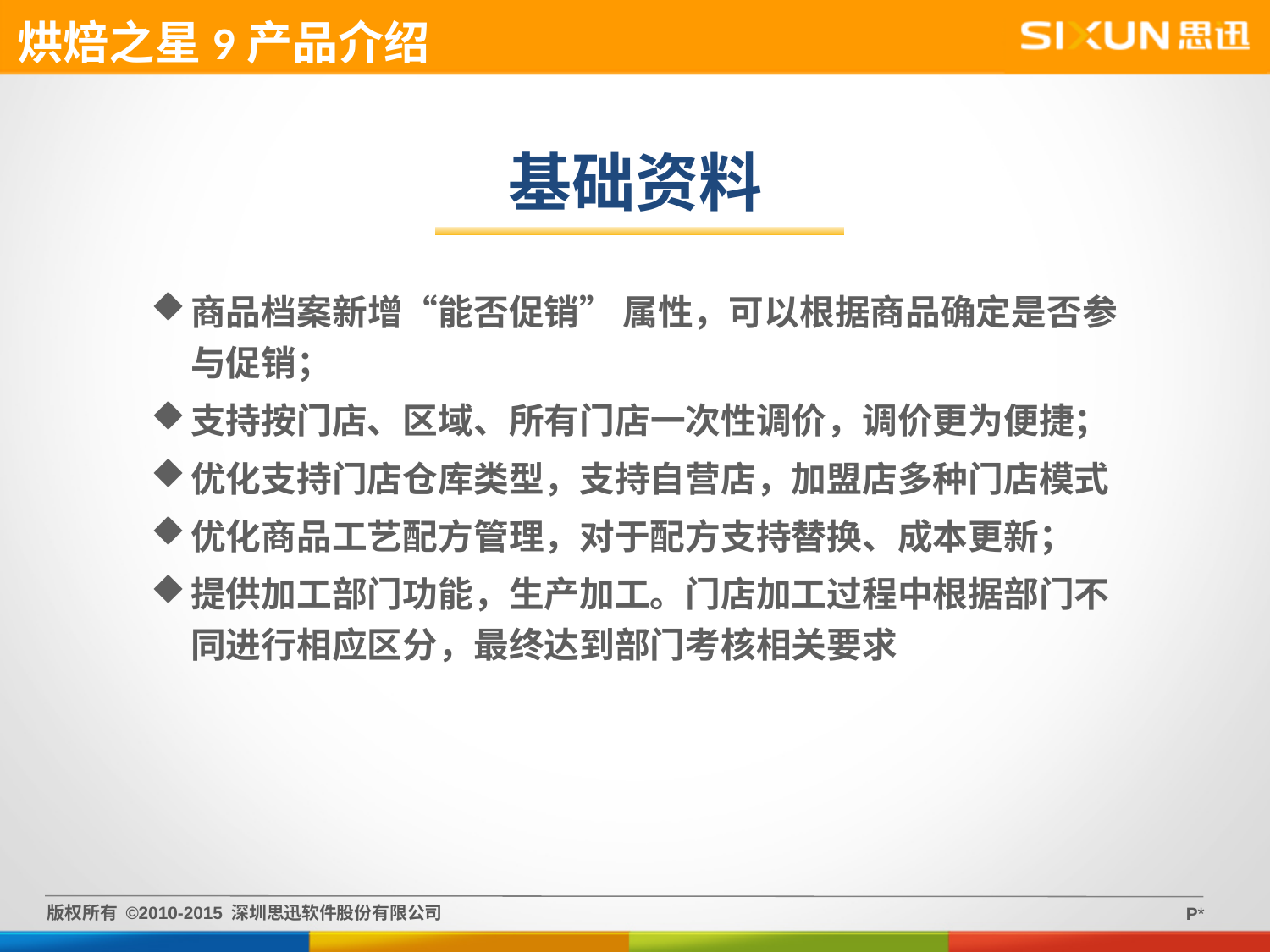

烘焙之星9产品介绍
基础资料

商品档案新增“能否促销” 属性，可以根据商品确定是否参与促销；
支持按门店、区域、所有门店一次性调价，调价更为便捷；
优化支持门店仓库类型，支持自营店，加盟店多种门店模式
优化商品工艺配方管理，对于配方支持替换、成本更新；
提供加工部门功能，生产加工。门店加工过程中根据部门不同进行相应区分，最终达到部门考核相关要求

版权所有 ©2010-2015 深圳思迅软件股份有限公司

P*